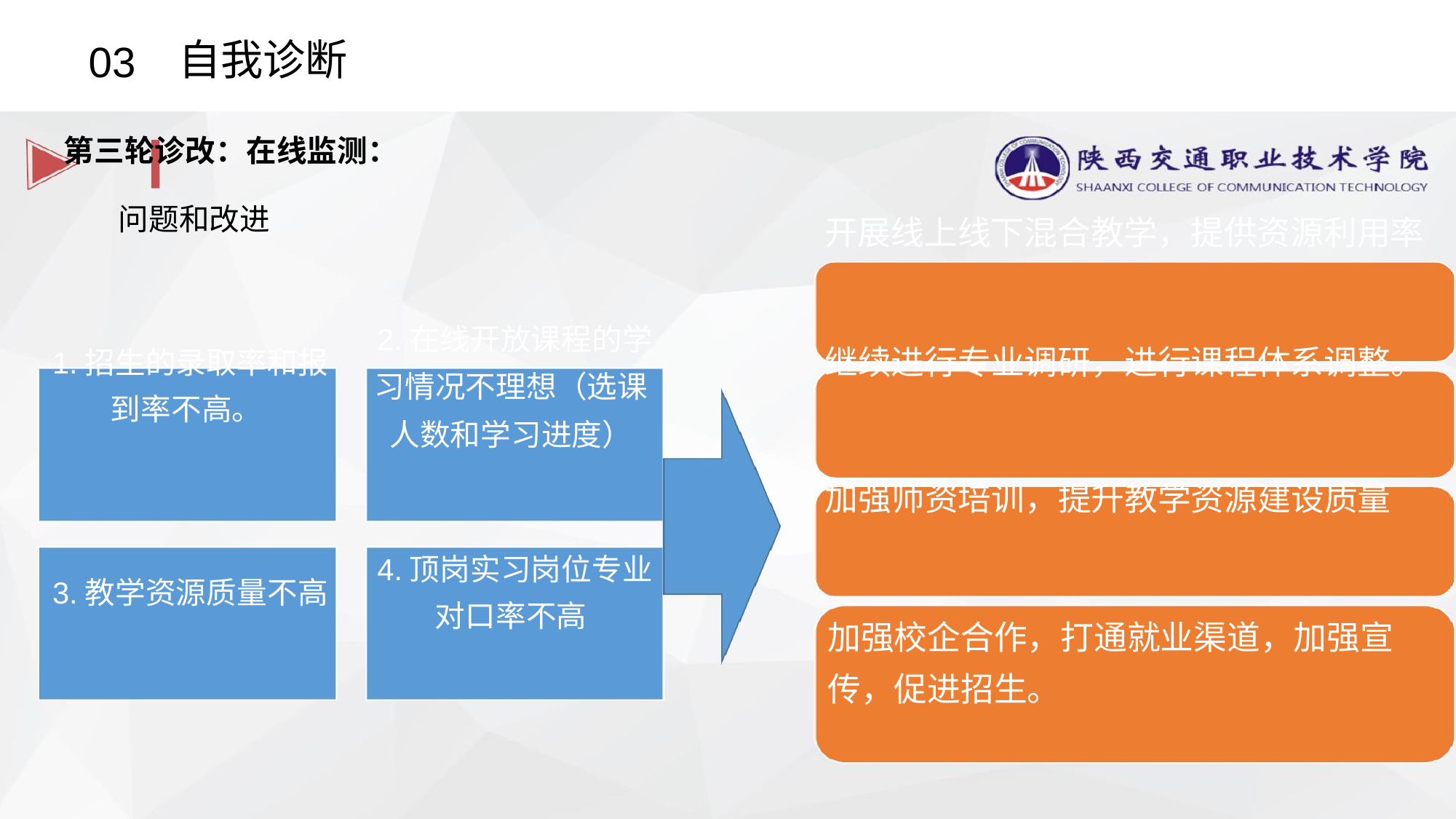

03
自我诊断

第三轮诊改：在线监测：
问题和改进
开展线上线下混合教学，提供资源利用率
继续进行专业调研，进行课程体系调整。
2.在线开放课程的学
习情况不理想（选课
人数和学习进度）
1.招生的录取率和报
到率不高。
加强师资培训，提升教学资源建设质量
4.顶岗实习岗位专业
3.教学资源质量不高
对口率不高
加强校企合作，打通就业渠道，加强宣
传，促进招生。